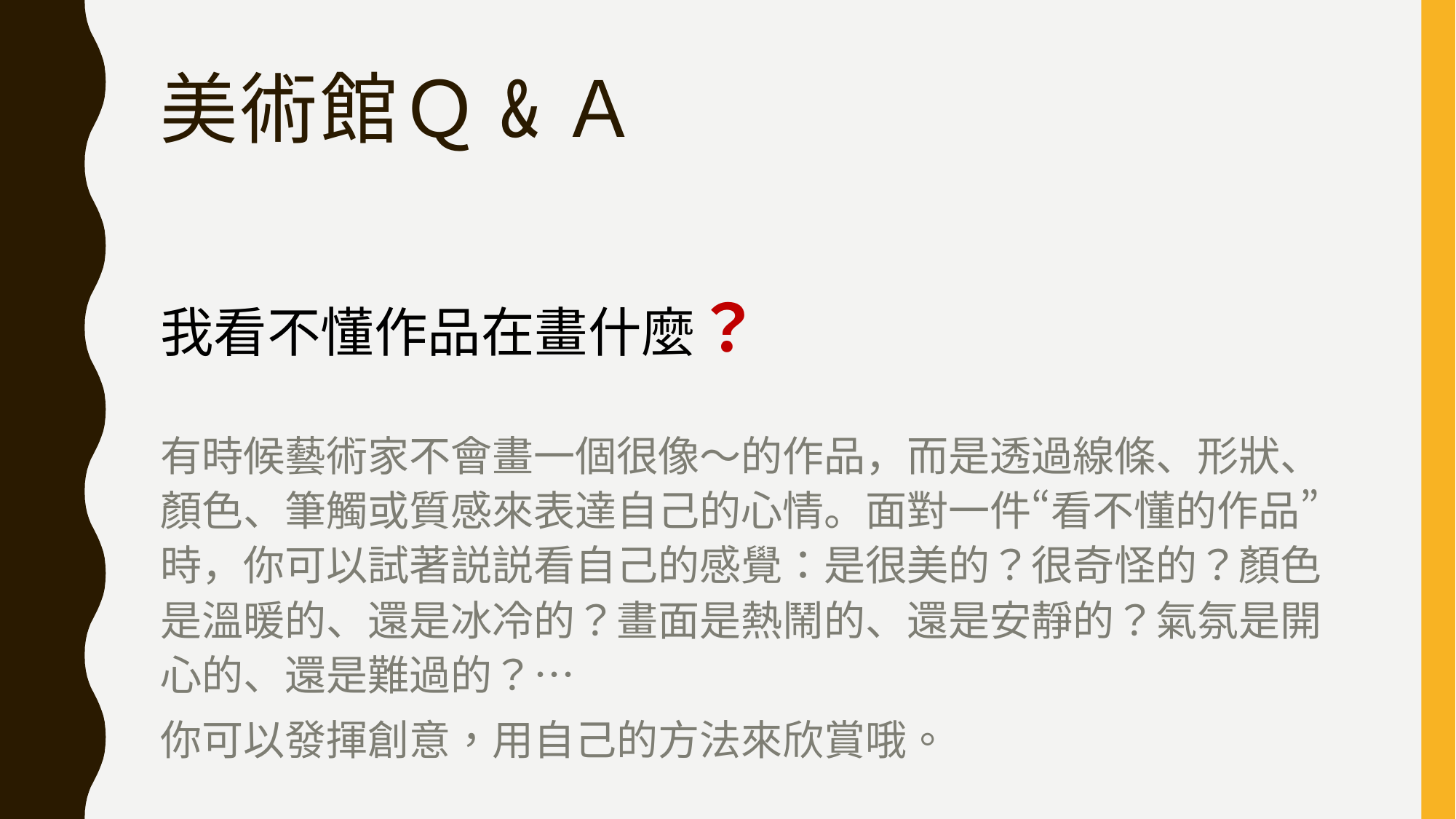

# 美術館Ｑ&Ａ
我看不懂作品在畫什麼？

有時候藝術家不會畫一個很像～的作品，而是透過線條、形狀、顏色、筆觸或質感來表達自己的心情。面對一件“看不懂的作品”時，你可以試著説説看自己的感覺：是很美的？很奇怪的？顏色是溫暖的、還是冰冷的？畫面是熱鬧的、還是安靜的？氣氛是開心的、還是難過的？…
你可以發揮創意，用自己的方法來欣賞哦。